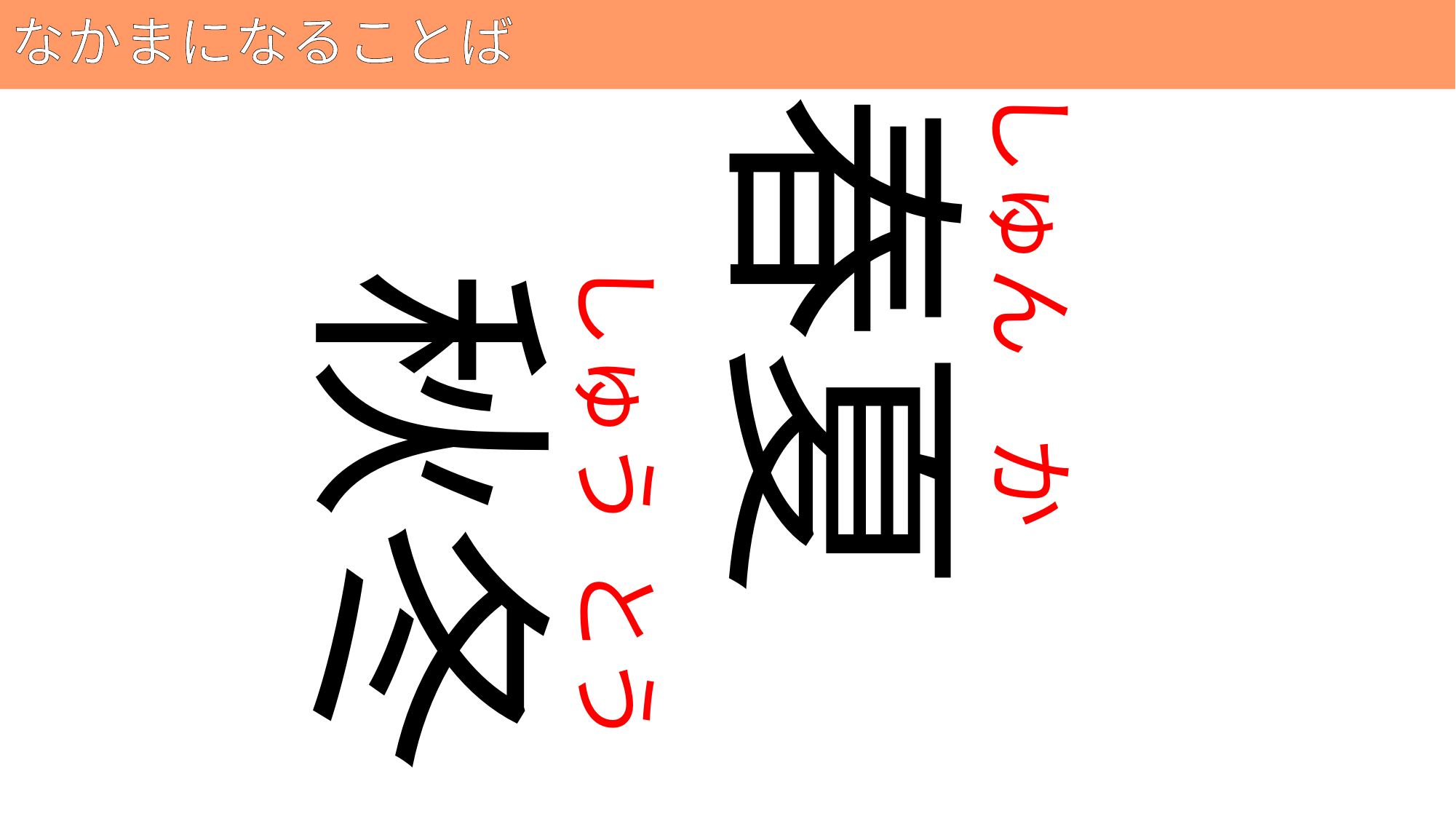

# なかまになることば
48
しゅん
春夏
しゅう
秋冬
か
とう